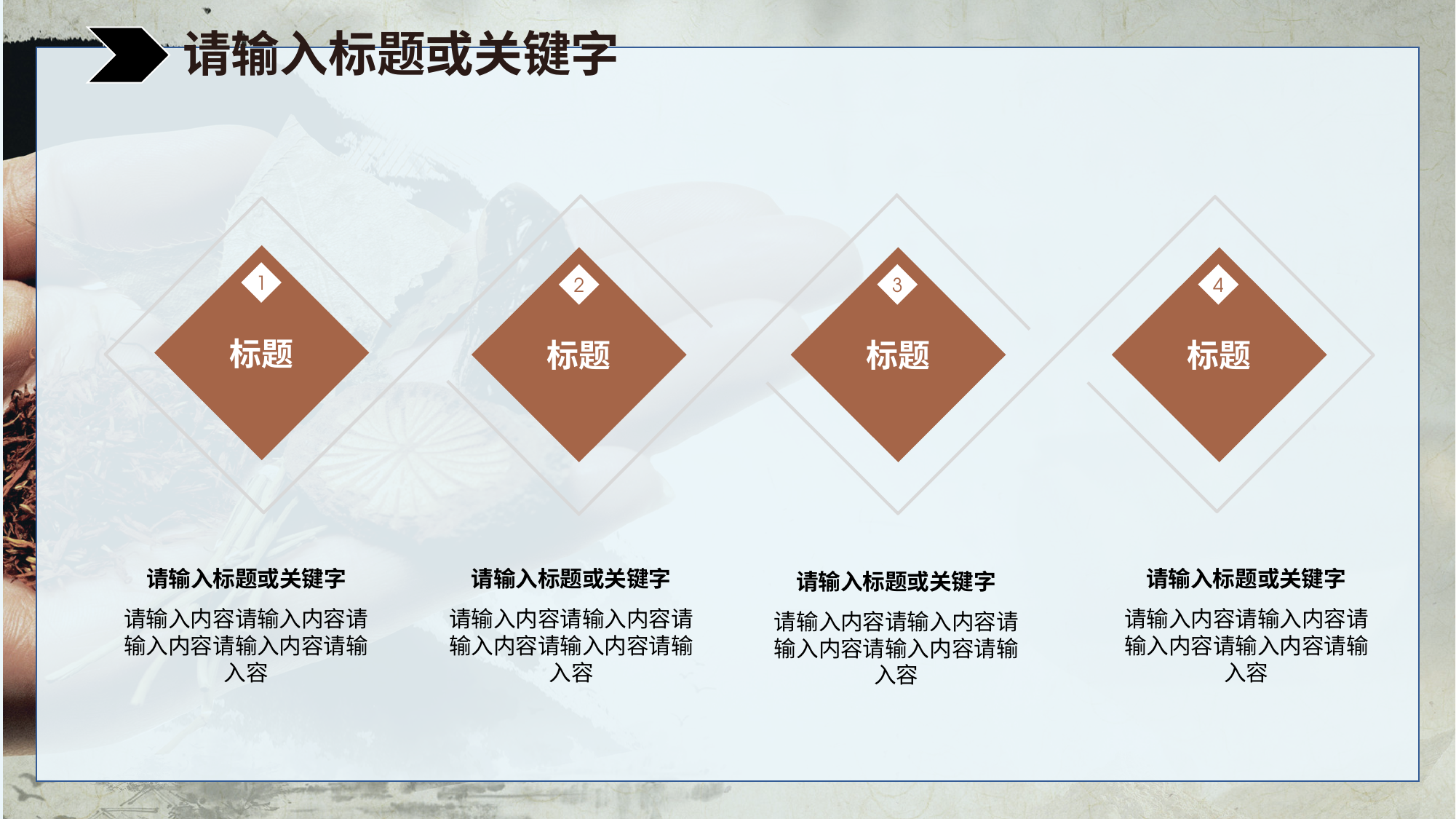

请输入标题或关键字

标题
标题
标题
标题
1
2
3
4
请输入标题或关键字
请输入标题或关键字
请输入标题或关键字
请输入标题或关键字
请输入内容请输入内容请输入内容请输入内容请输入容
请输入内容请输入内容请输入内容请输入内容请输入容
请输入内容请输入内容请输入内容请输入内容请输入容
请输入内容请输入内容请输入内容请输入内容请输入容